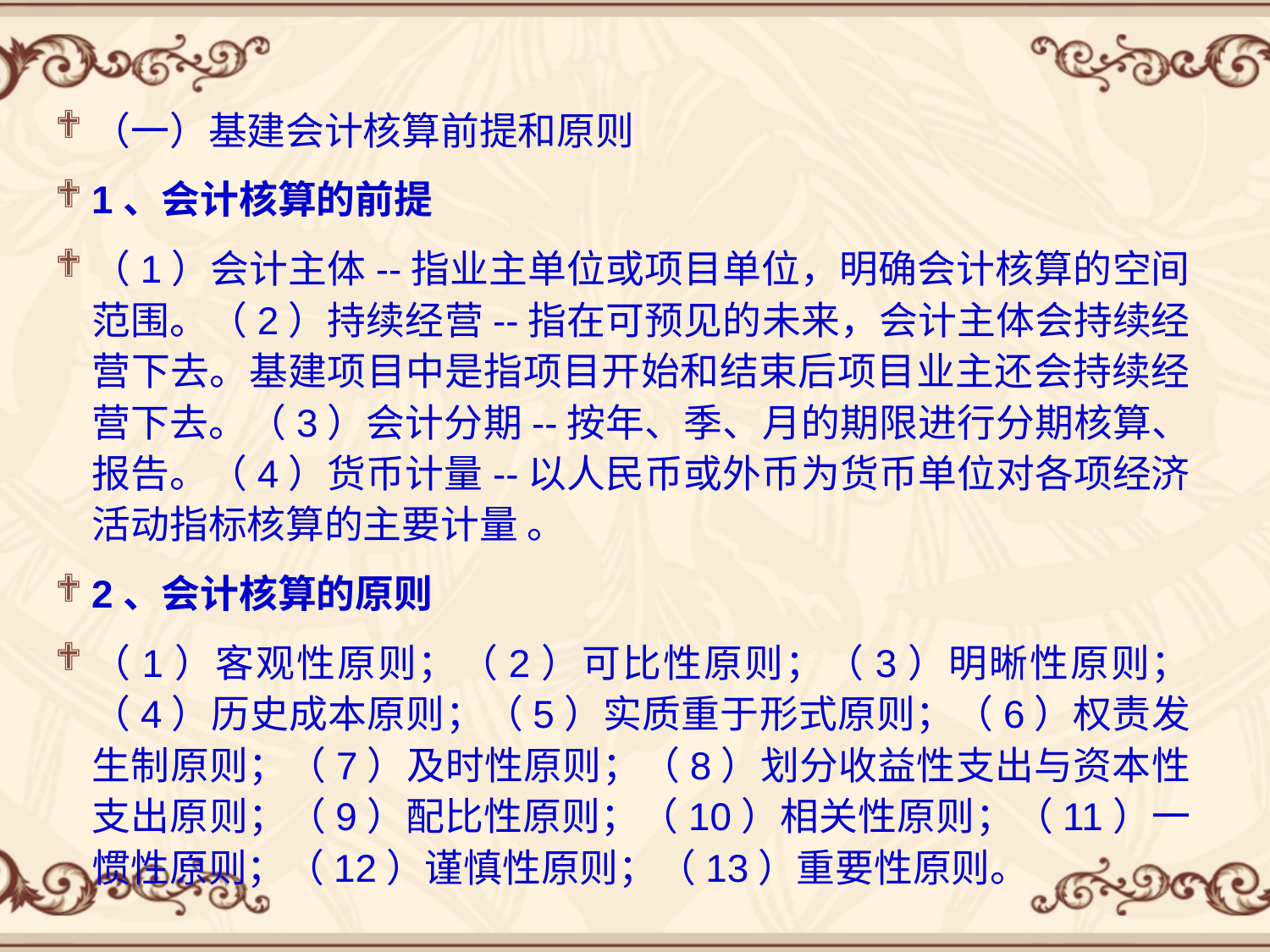

（一）基建会计核算前提和原则
1、会计核算的前提
（1）会计主体--指业主单位或项目单位，明确会计核算的空间范围。（2）持续经营--指在可预见的未来，会计主体会持续经营下去。基建项目中是指项目开始和结束后项目业主还会持续经营下去。（3）会计分期--按年、季、月的期限进行分期核算、报告。（4）货币计量--以人民币或外币为货币单位对各项经济活动指标核算的主要计量 。
2、会计核算的原则
（1）客观性原则；（2）可比性原则；（3）明晰性原则；（4）历史成本原则；（5）实质重于形式原则；（6）权责发生制原则；（7）及时性原则；（8）划分收益性支出与资本性支出原则；（9）配比性原则；（10）相关性原则；（11）一惯性原则；（12）谨慎性原则；（13）重要性原则。